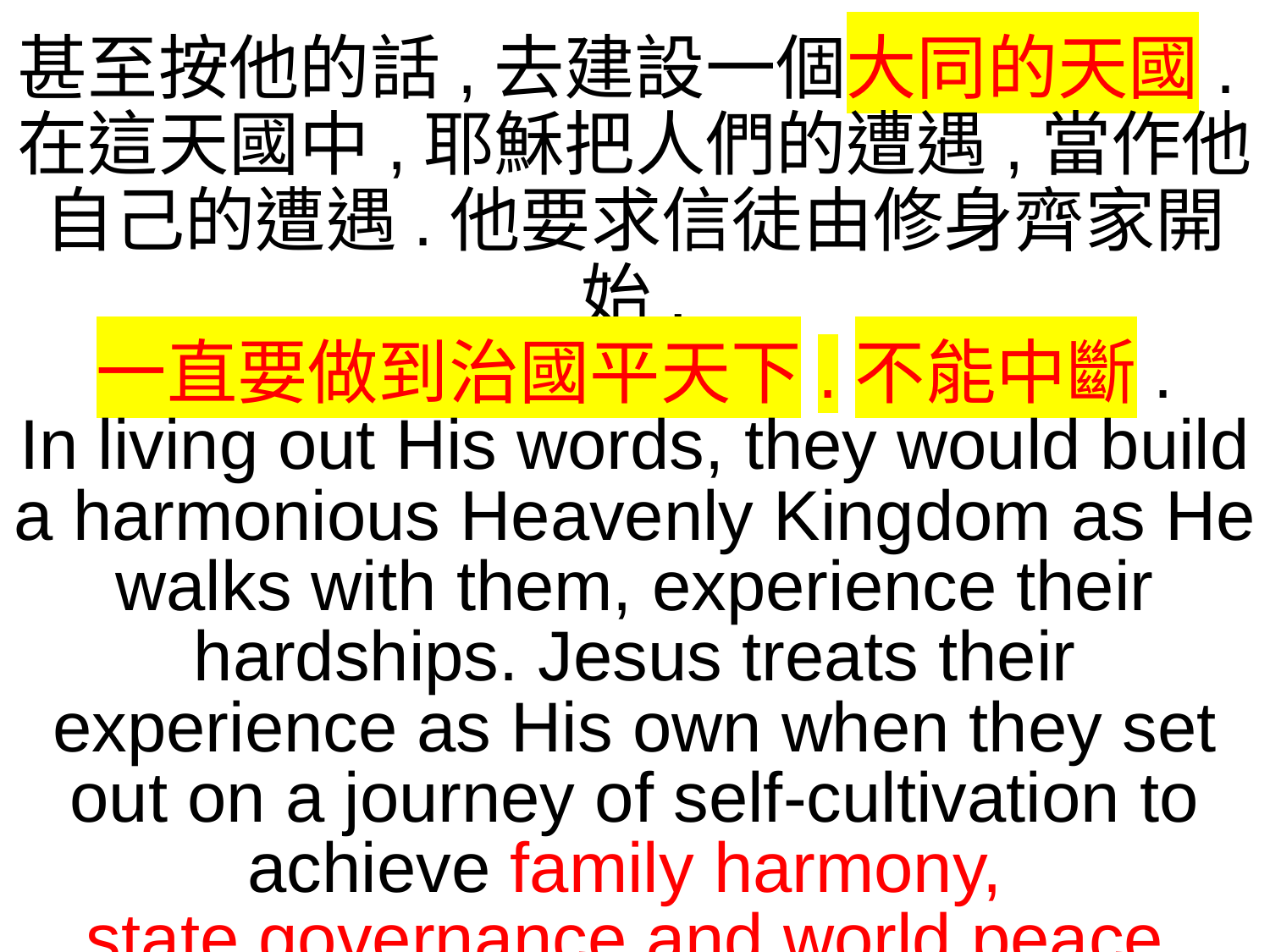

甚至按他的話,去建設一個大同的天國.在這天國中,耶穌把人們的遭遇,當作他自己的遭遇.他要求信徒由修身齊家開始,
一直要做到治國平天下.不能中斷.
In living out His words, they would build a harmonious Heavenly Kingdom as He walks with them, experience their hardships. Jesus treats their experience as His own when they set out on a journey of self-cultivation to achieve family harmony,
state governance and world peace.